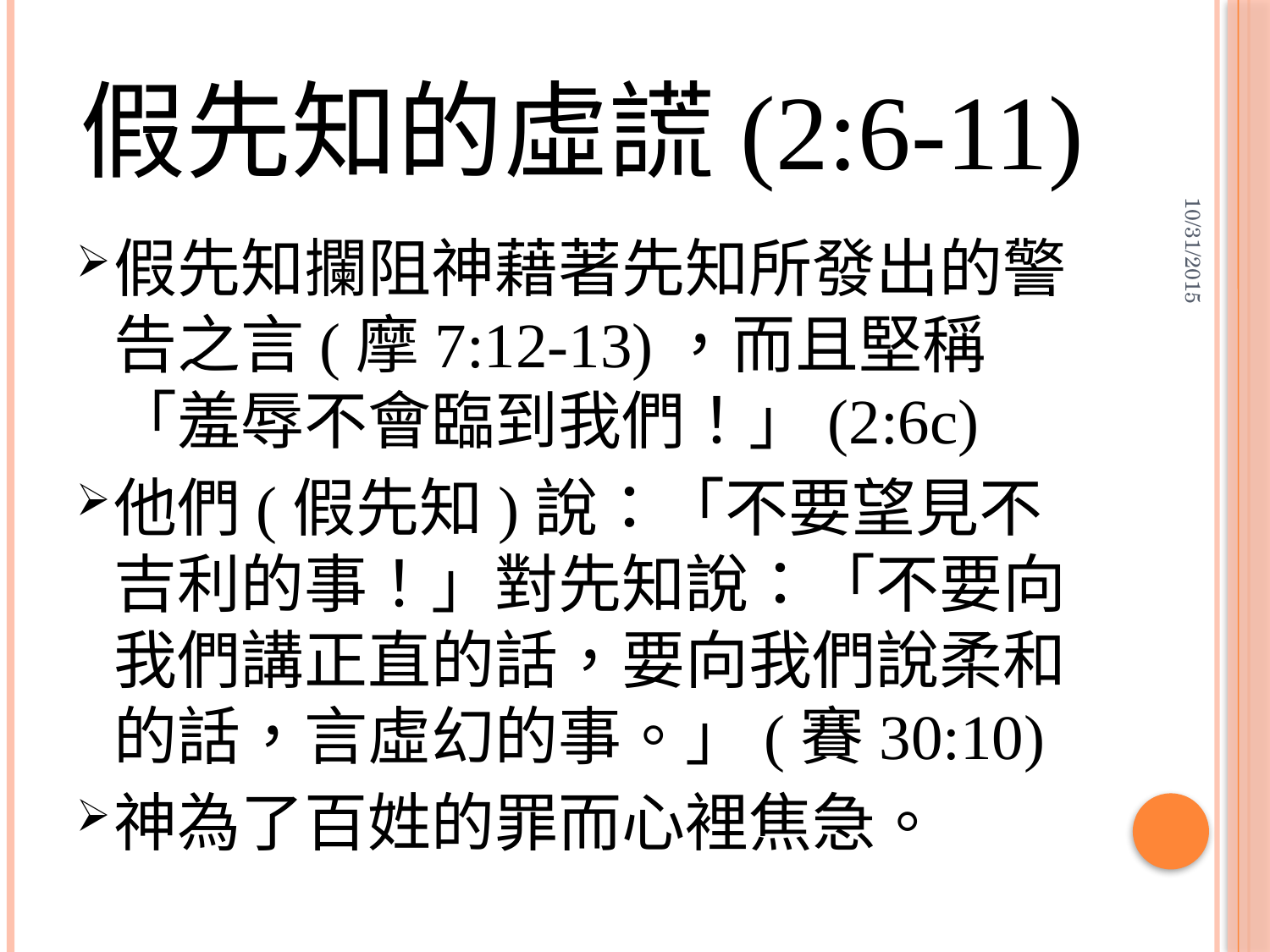

# 假先知的虛謊(2:6-11)
10/31/2015
假先知攔阻神藉著先知所發出的警告之言(摩7:12-13)，而且堅稱「羞辱不會臨到我們！」(2:6c)
他們(假先知)說：「不要望見不吉利的事！」對先知說：「不要向我們講正直的話，要向我們說柔和的話，言虛幻的事。」(賽30:10)
神為了百姓的罪而心裡焦急。